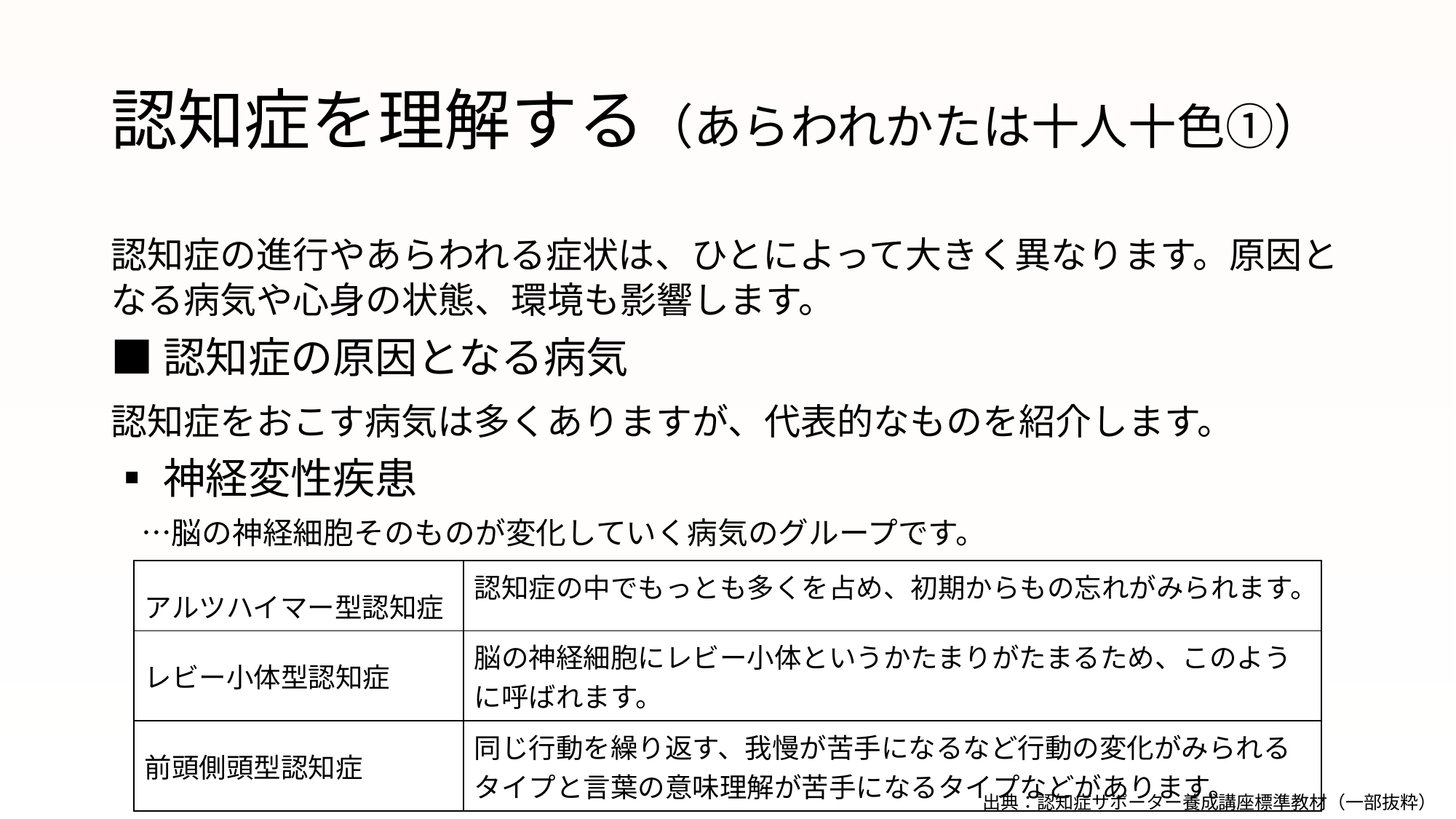

# 認知症を理解する（あらわれかたは十人十色①）
認知症の進行やあらわれる症状は、ひとによって大きく異なります。原因となる病気や心身の状態、環境も影響します。
■認知症の原因となる病気
認知症をおこす病気は多くありますが、代表的なものを紹介します。
▪神経変性疾患
　…脳の神経細胞そのものが変化していく病気のグループです。
| アルツハイマー型認知症 | 認知症の中でもっとも多くを占め、初期からもの忘れがみられます。 |
| --- | --- |
| レビー小体型認知症 | 脳の神経細胞にレビー小体というかたまりがたまるため、このように呼ばれます。 |
| 前頭側頭型認知症 | 同じ行動を繰り返す、我慢が苦手になるなど行動の変化がみられるタイプと言葉の意味理解が苦手になるタイプなどがあります。 |
出典：認知症サポーター養成講座標準教材（一部抜粋）